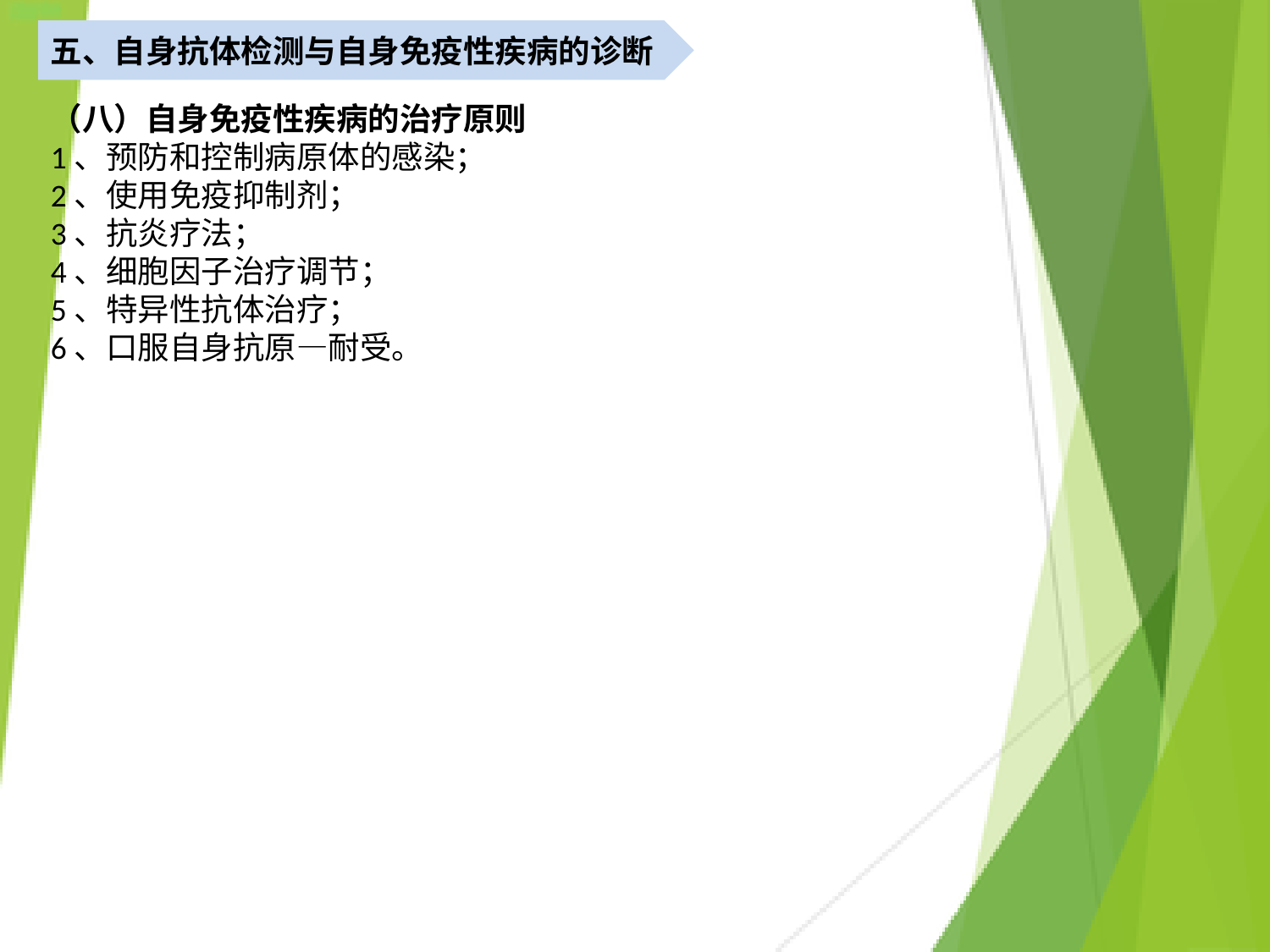

五、自身抗体检测与自身免疫性疾病的诊断
（八）自身免疫性疾病的治疗原则
1、预防和控制病原体的感染；
2、使用免疫抑制剂；
3、抗炎疗法；
4、细胞因子治疗调节；
5、特异性抗体治疗；
6、口服自身抗原—耐受。